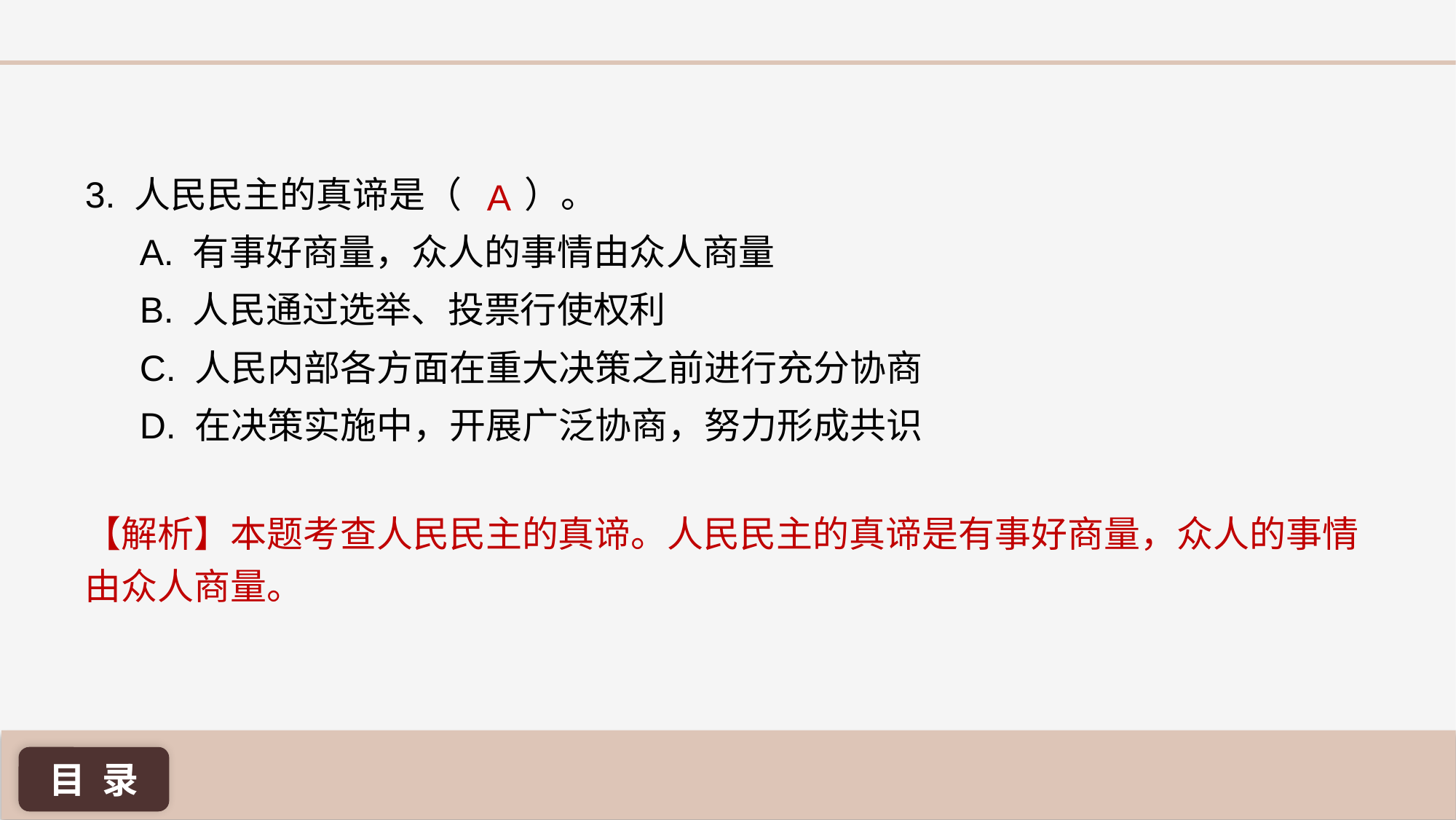

3. 人民民主的真谛是（	       ）。
A. 有事好商量，众人的事情由众人商量
B. 人民通过选举、投票行使权利
C. 人民内部各方面在重大决策之前进行充分协商
D. 在决策实施中，开展广泛协商，努力形成共识
A
【解析】本题考查人民民主的真谛。人民民主的真谛是有事好商量，众人的事情由众人商量。